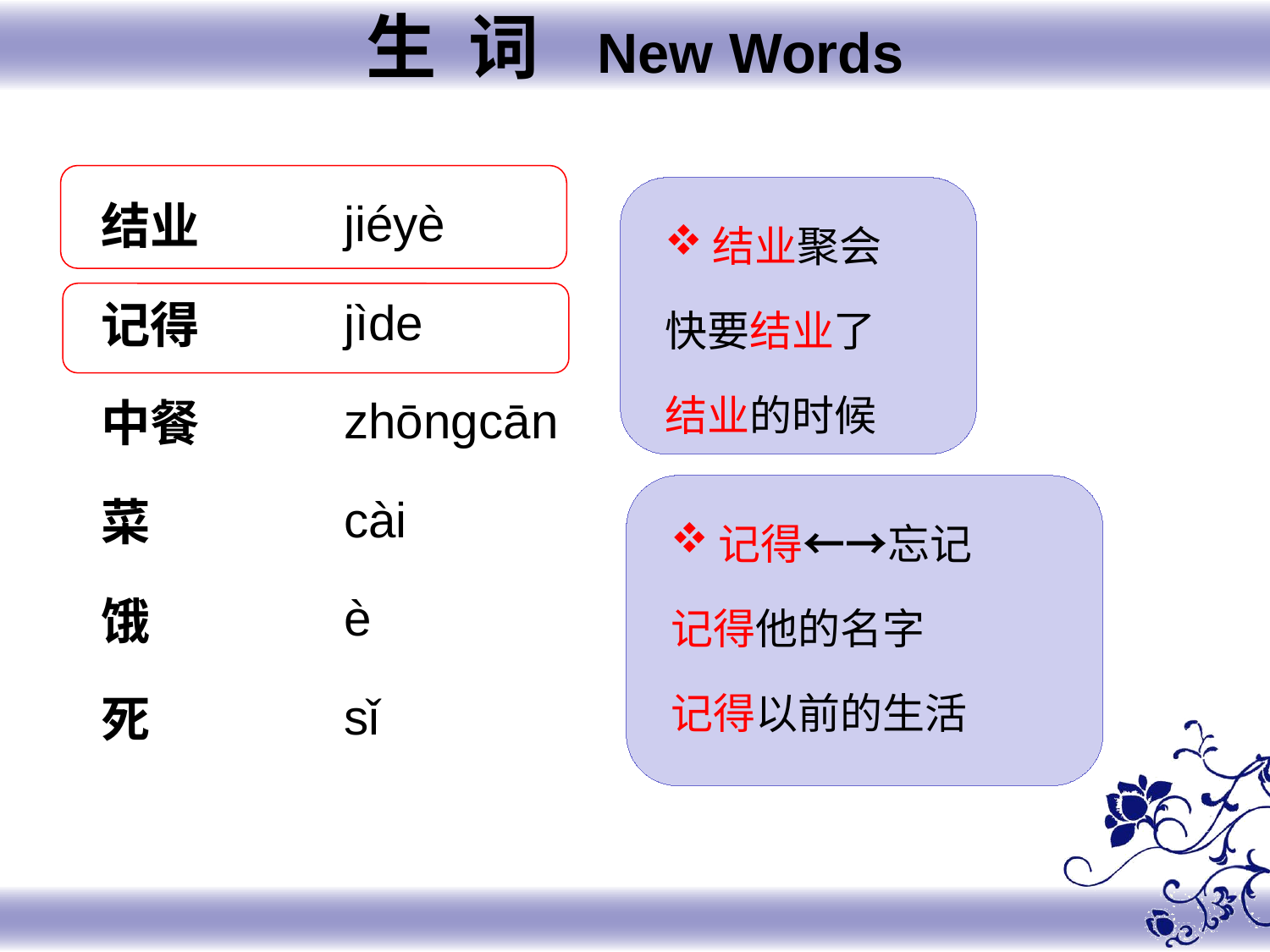

生  词   New Words
jiéyè
jìde
zhōnɡcān
cài
è
sǐ
结业
记得
中餐
菜
饿
死

结业聚会
快要结业了
结业的时候

记得←→忘记
记得他的名字
记得以前的生活